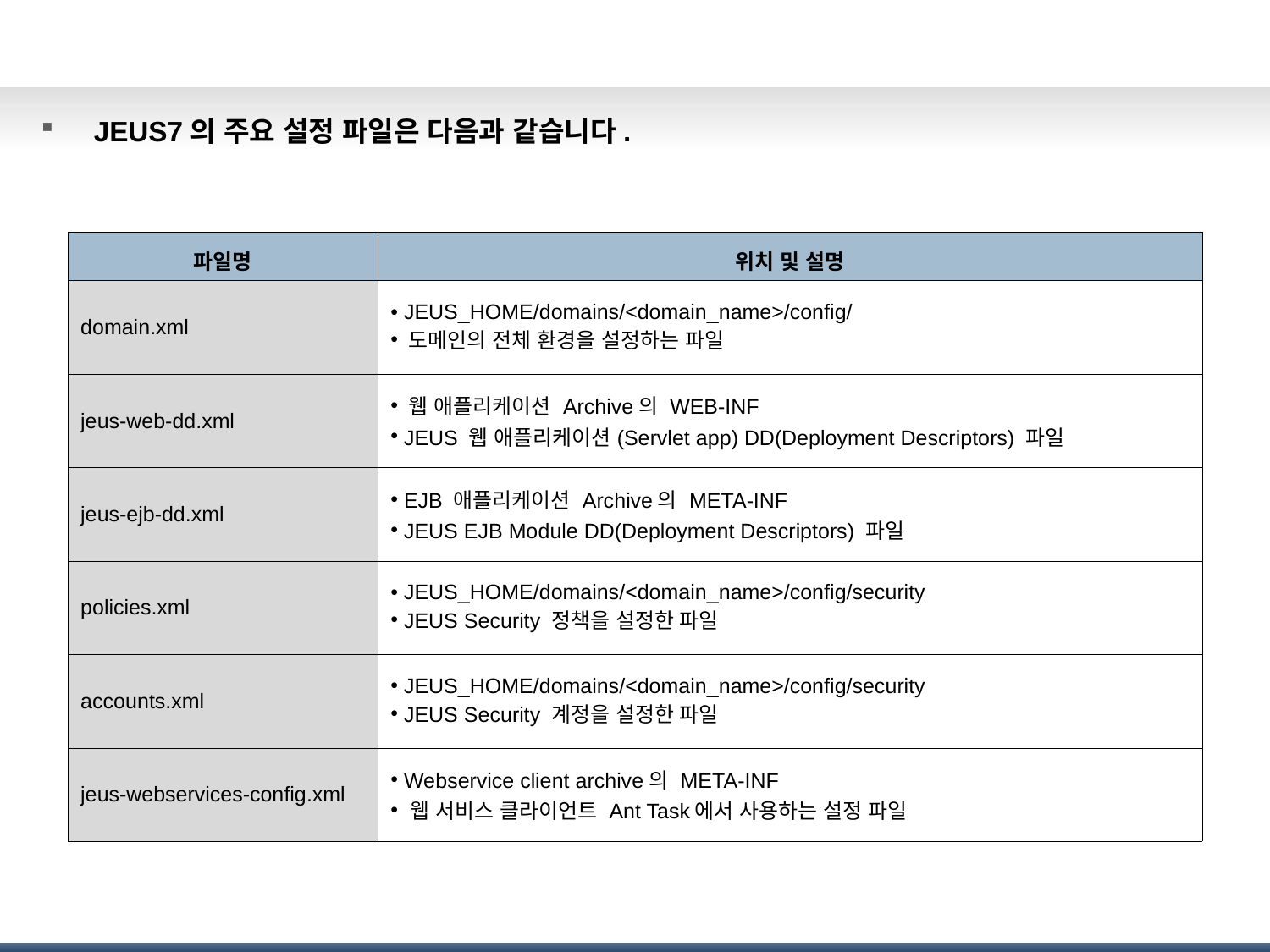

# 환경파일
 JEUS7의 주요 설정 파일은 다음과 같습니다.

| 파일명 | 위치 및 설명 |
| --- | --- |
| domain.xml | JEUS\_HOME/domains/<domain\_name>/config/ 도메인의 전체 환경을 설정하는 파일 |
| jeus-web-dd.xml | 웹 애플리케이션 Archive의 WEB-INF JEUS 웹 애플리케이션(Servlet app) DD(Deployment Descriptors) 파일 |
| jeus-ejb-dd.xml | EJB 애플리케이션 Archive의 META-INF JEUS EJB Module DD(Deployment Descriptors) 파일 |
| policies.xml | JEUS\_HOME/domains/<domain\_name>/config/security JEUS Security 정책을 설정한 파일 |
| accounts.xml | JEUS\_HOME/domains/<domain\_name>/config/security JEUS Security 계정을 설정한 파일 |
| jeus-webservices-config.xml | Webservice client archive의 META-INF 웹 서비스 클라이언트 Ant Task에서 사용하는 설정 파일 |